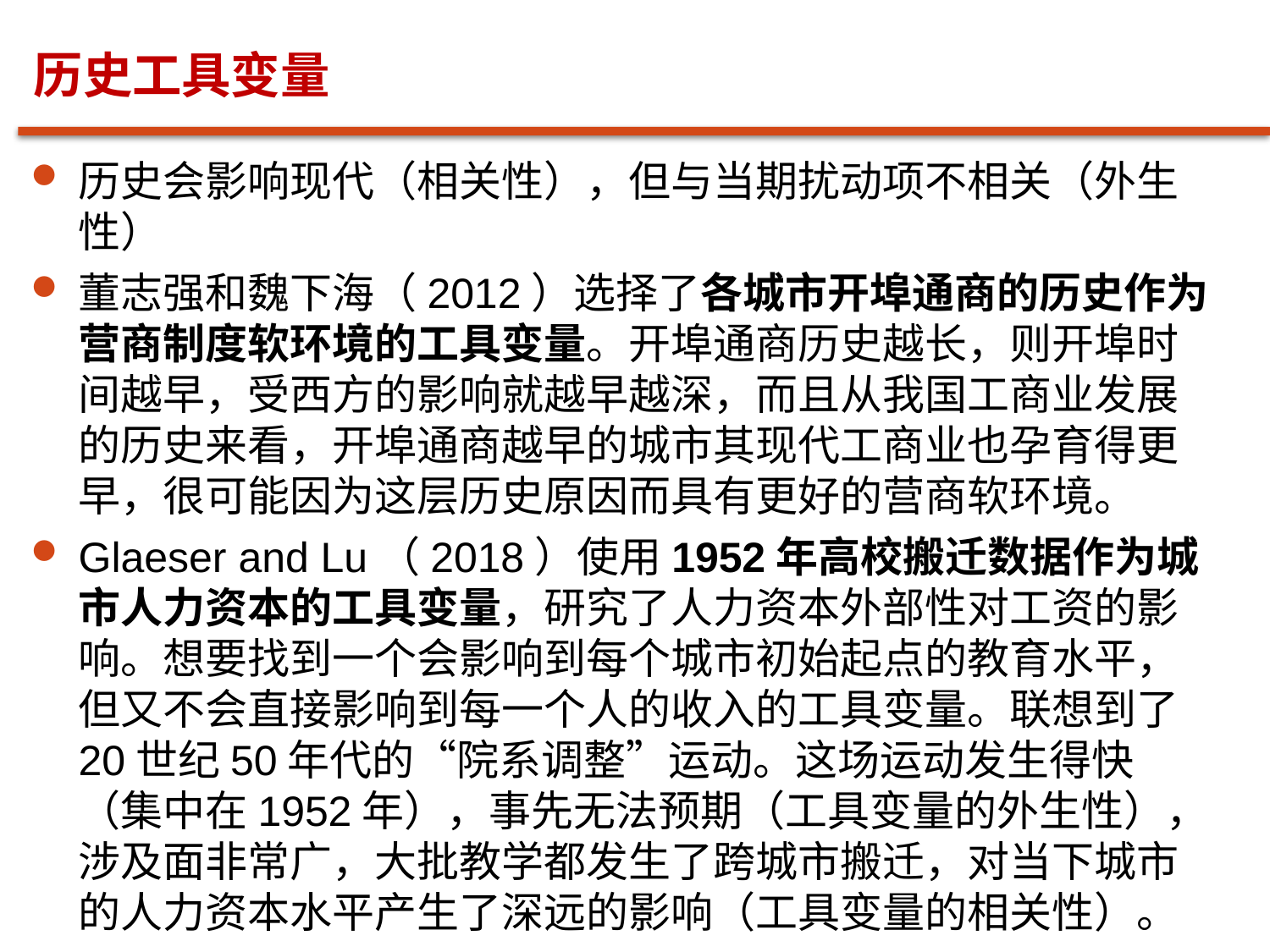

# 历史工具变量
历史会影响现代（相关性），但与当期扰动项不相关（外生性）
董志强和魏下海（2012）选择了各城市开埠通商的历史作为营商制度软环境的工具变量。开埠通商历史越长，则开埠时间越早，受西方的影响就越早越深，而且从我国工商业发展的历史来看，开埠通商越早的城市其现代工商业也孕育得更早，很可能因为这层历史原因而具有更好的营商软环境。
Glaeser and Lu（2018）使用1952年高校搬迁数据作为城市人力资本的工具变量，研究了人力资本外部性对工资的影响。想要找到一个会影响到每个城市初始起点的教育水平，但又不会直接影响到每一个人的收入的工具变量。联想到了20世纪50年代的“院系调整”运动。这场运动发生得快（集中在1952年），事先无法预期（工具变量的外生性），涉及面非常广，大批教学都发生了跨城市搬迁，对当下城市的人力资本水平产生了深远的影响（工具变量的相关性）。